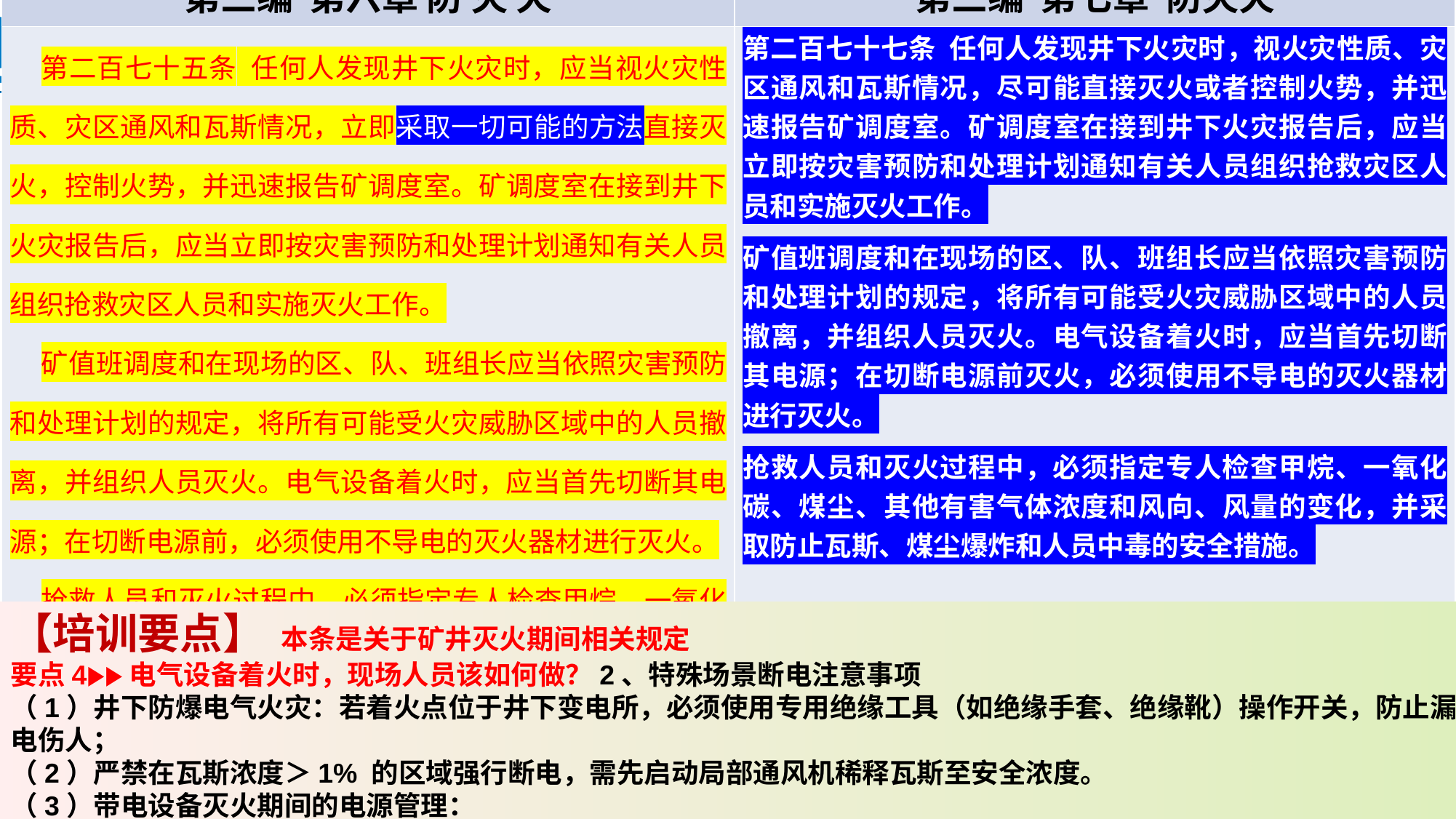

| 《煤矿安全规程》（2022版） | 《煤矿安全规程》（2025版） |
| --- | --- |
| 第三编 第六章 防 灭 火 | 第三编 第七章 防灭火 |
| 第二百七十五条 任何人发现井下火灾时，应当视火灾性质、灾区通风和瓦斯情况，立即采取一切可能的方法直接灭火，控制火势，并迅速报告矿调度室。矿调度室在接到井下火灾报告后，应当立即按灾害预防和处理计划通知有关人员组织抢救灾区人员和实施灭火工作。 矿值班调度和在现场的区、队、班组长应当依照灾害预防和处理计划的规定，将所有可能受火灾威胁区域中的人员撤离，并组织人员灭火。电气设备着火时，应当首先切断其电源；在切断电源前，必须使用不导电的灭火器材进行灭火。 抢救人员和灭火过程中，必须指定专人检查甲烷、一氧化碳、煤尘、其他有害气体浓度和风向、风量的变化，并采取防止瓦斯、煤尘爆炸和人员中毒的安全措施。 | 第二百七十七条 任何人发现井下火灾时，视火灾性质、灾区通风和瓦斯情况，尽可能直接灭火或者控制火势，并迅速报告矿调度室。矿调度室在接到井下火灾报告后，应当立即按灾害预防和处理计划通知有关人员组织抢救灾区人员和实施灭火工作。 矿值班调度和在现场的区、队、班组长应当依照灾害预防和处理计划的规定，将所有可能受火灾威胁区域中的人员撤离，并组织人员灭火。电气设备着火时，应当首先切断其电源；在切断电源前灭火，必须使用不导电的灭火器材进行灭火。 抢救人员和灭火过程中，必须指定专人检查甲烷、一氧化碳、煤尘、其他有害气体浓度和风向、风量的变化，并采取防止瓦斯、煤尘爆炸和人员中毒的安全措施。 |
【培训要点】  本条是关于矿井灭火期间相关规定
要点4▶▶电气设备着火时，现场人员该如何做？2、特殊场景断电注意事项
（1）井下防爆电气火灾：若着火点位于井下变电所，必须使用专用绝缘工具（如绝缘手套、绝缘靴）操作开关，防止漏电伤人；
（2）严禁在瓦斯浓度＞1% 的区域强行断电，需先启动局部通风机稀释瓦斯至安全浓度。
（3）带电设备灭火期间的电源管理：
未断电前，灭火人员与带电设备保持安全距离（高压设备≥1 米，低压设备≥0.5 米）；
若需靠近设备侦查火情，需穿戴高压绝缘服（耐压等级≥10kV）并由电工监护。
（4）严禁使用水基灭火器：水的导电性会导致触电事故，若火势蔓延至电缆沟，用水灭火可能引发相间短路；
（5）禁止使用泡沫灭火器：化学泡沫中的电解质溶液会导电，仅适用于非电气类火灾（如油脂火灾）；